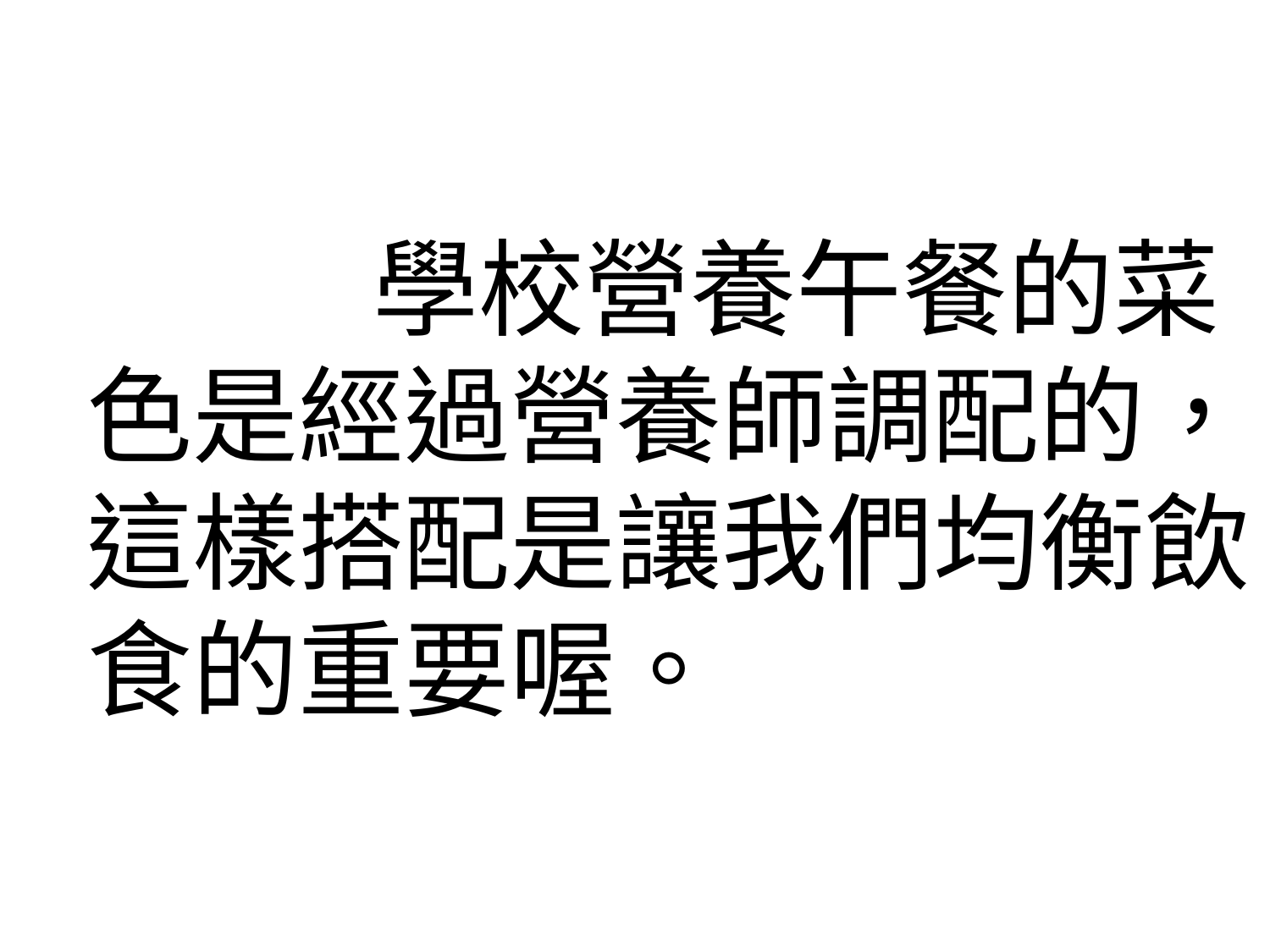

# 學校營養午餐的菜色是經過營養師調配的，這樣搭配是讓我們均衡飲食的重要喔。